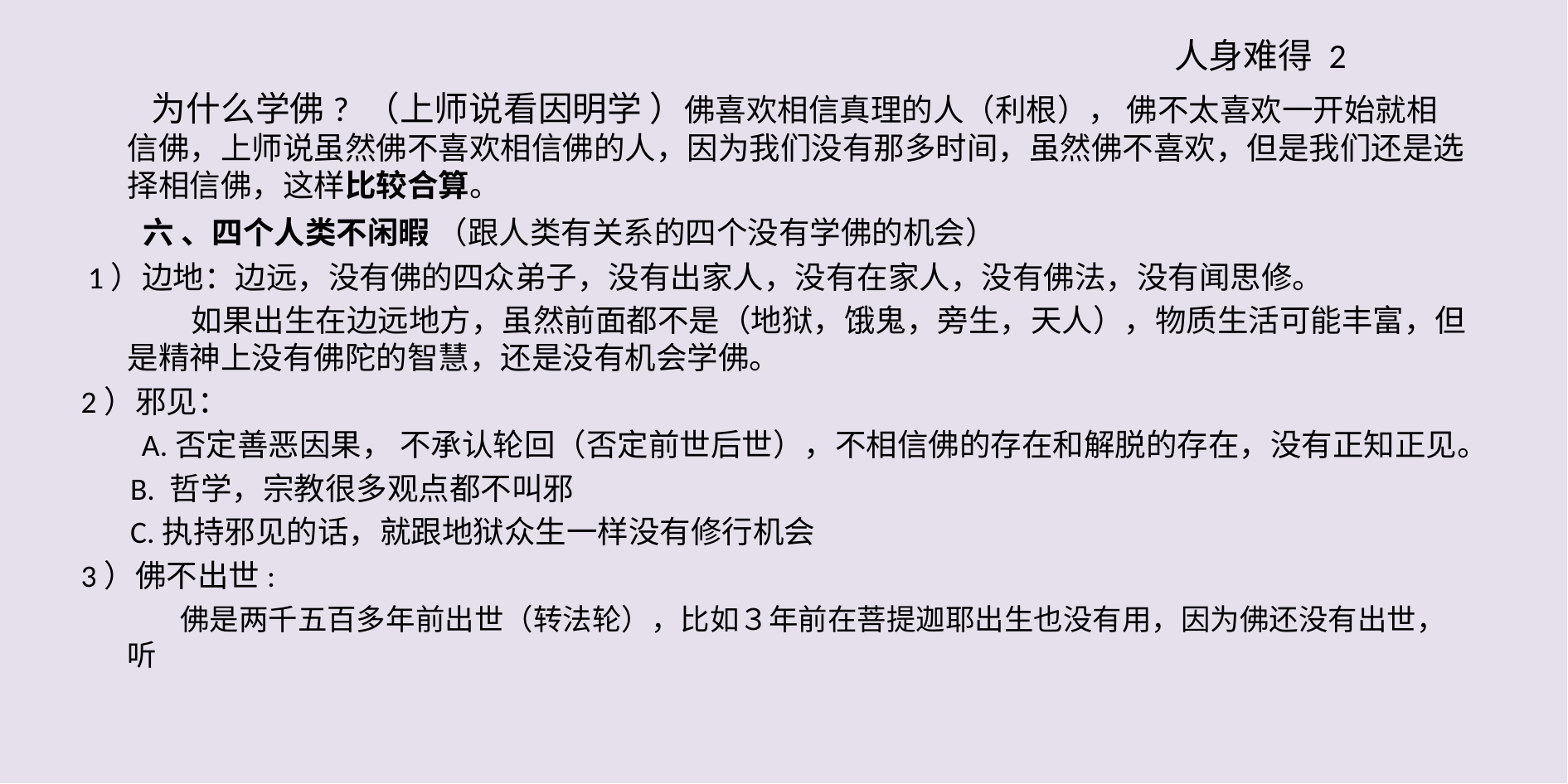

人身难得 2
         为什么学佛? （上师说看因明学 ）佛喜欢相信真理的人（利根）， 佛不太喜欢一开始就相信佛，上师说虽然佛不喜欢相信佛的人，因为我们没有那多时间，虽然佛不喜欢，但是我们还是选择相信佛，这样比较合算。
       六 、四个人类不闲暇 （跟人类有关系的四个没有学佛的机会）
 1）边地：边远，没有佛的四众弟子，没有出家人，没有在家人，没有佛法，没有闻思修。
	        如果出生在边远地方，虽然前面都不是（地狱，饿鬼，旁生，天人），物质生活可能丰富，但是精神上没有佛陀的智慧，还是没有机会学佛。
2）邪见：
	  A.否定善恶因果， 不承认轮回（否定前世后世），不相信佛的存在和解脱的存在，没有正知正见。
       B. 哲学，宗教很多观点都不叫邪
       C.执持邪见的话，就跟地狱众生一样没有修行机会
3）佛不出世:
             佛是两千五百多年前出世（转法轮），比如３年前在菩提迦耶出生也没有用，因为佛还没有出世，听